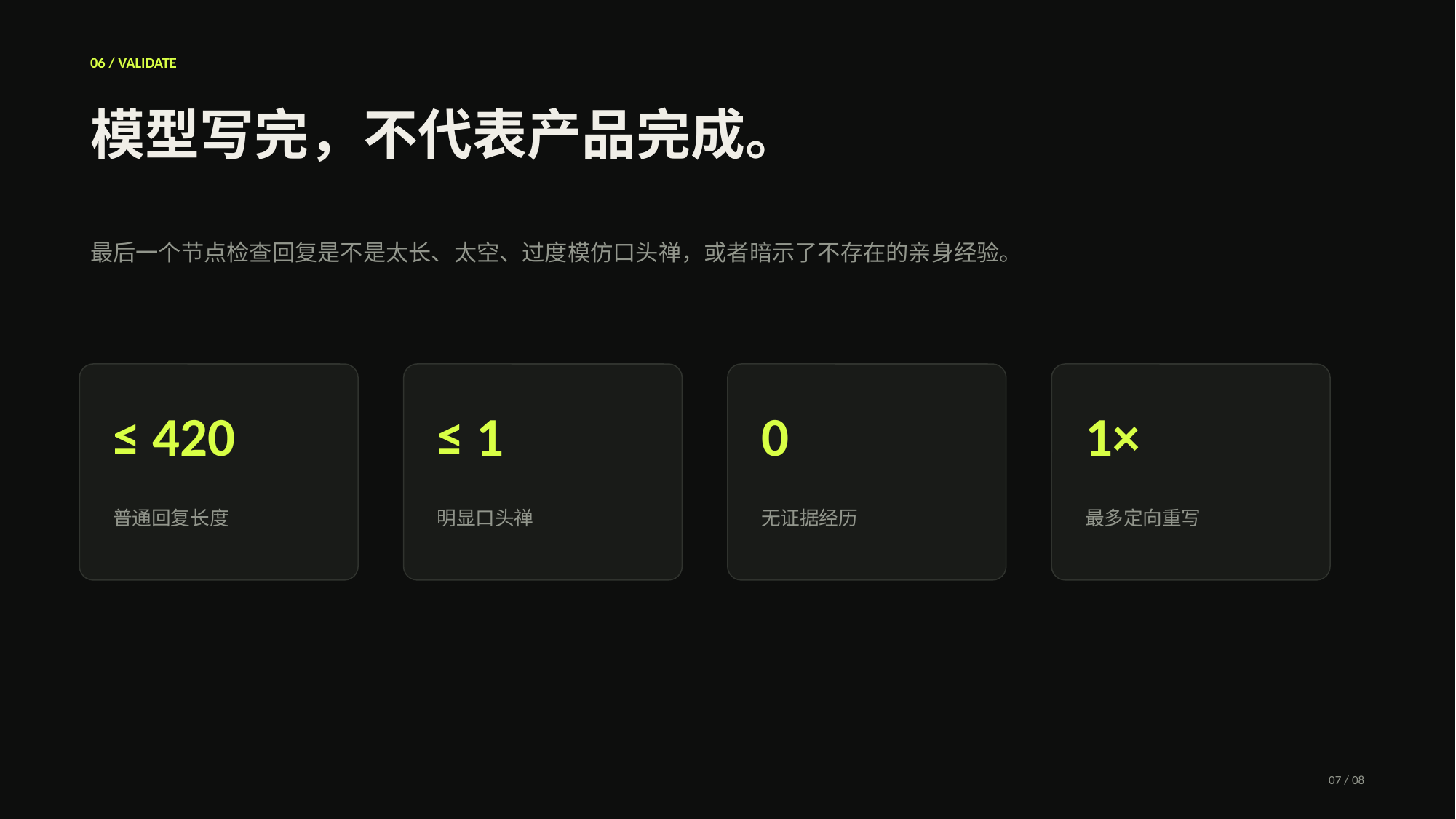

06 / VALIDATE
模型写完，不代表产品完成。
最后一个节点检查回复是不是太长、太空、过度模仿口头禅，或者暗示了不存在的亲身经验。

≤ 420
≤ 1
0
1×
普通回复长度
明显口头禅
无证据经历
最多定向重写
07 / 08